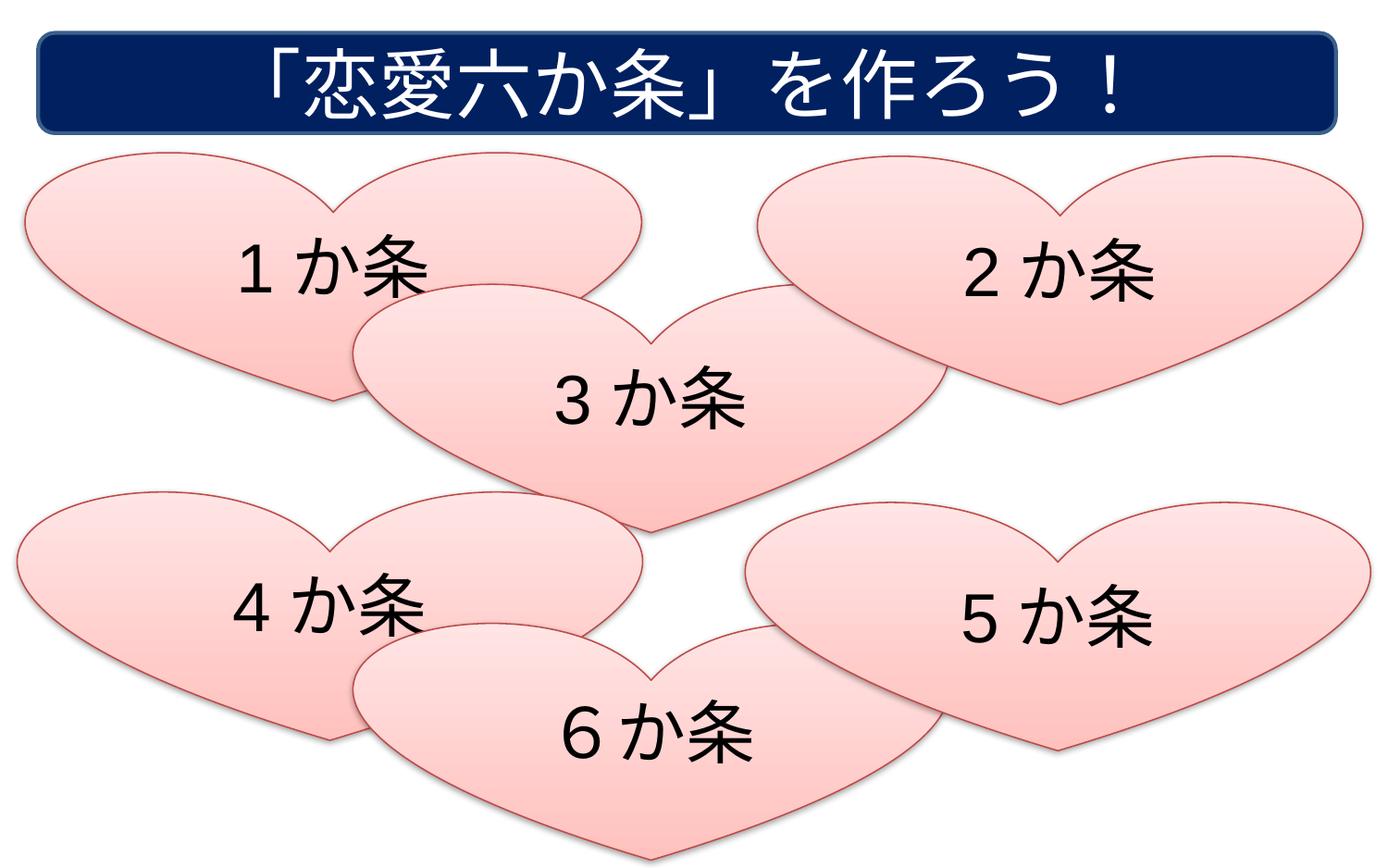

「恋愛六か条」を作ろう！
1か条
2か条
3か条
4か条
5か条
６か条